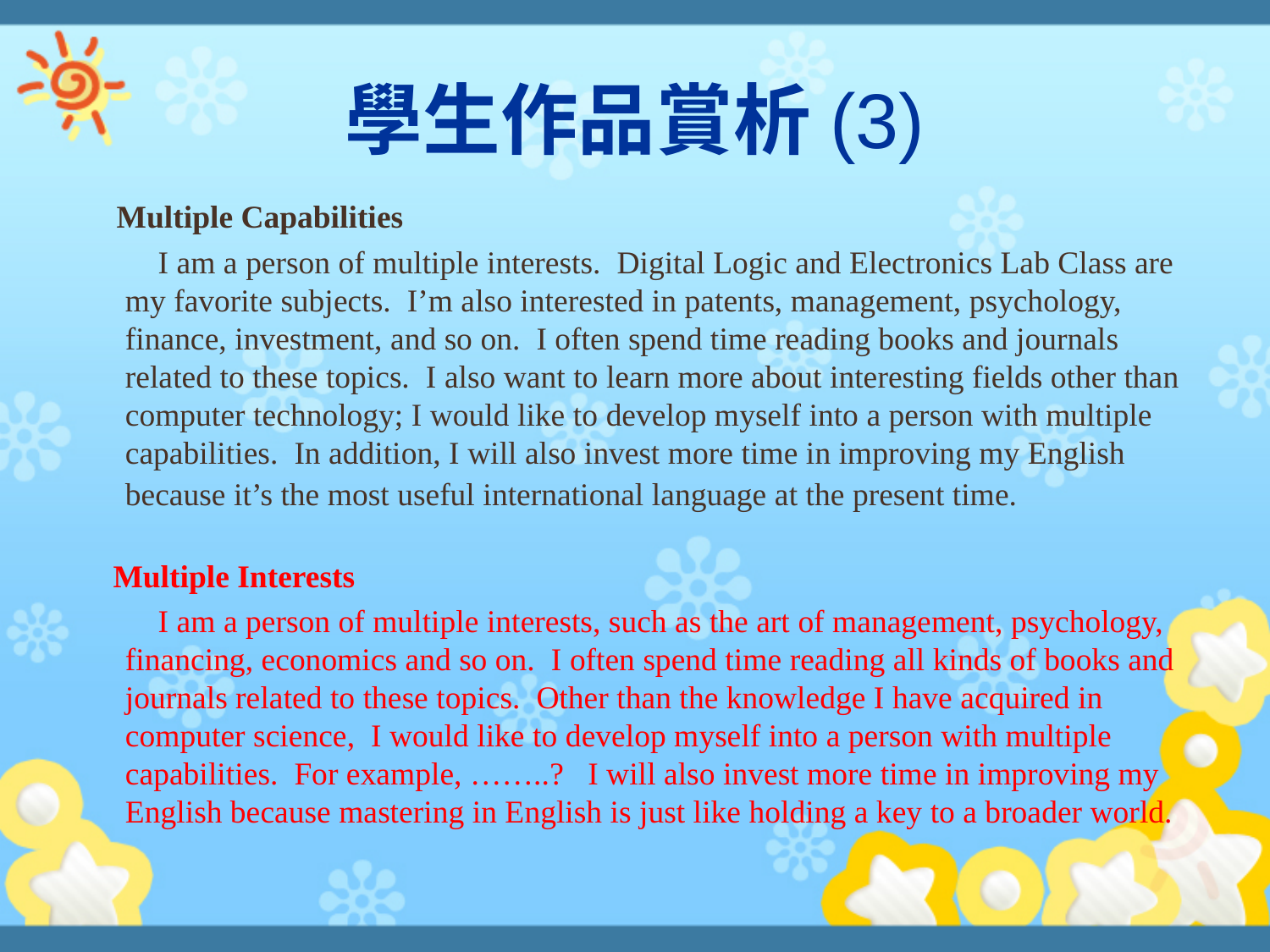

# 學生作品賞析(3)
    Multiple Capabilities
          I am a person of multiple interests.  Digital Logic and Electronics Lab Class are my favorite subjects.  I’m also interested in patents, management, psychology, finance, investment, and so on.  I often spend time reading books and journals related to these topics.  I also want to learn more about interesting fields other than computer technology; I would like to develop myself into a person with multiple capabilities.  In addition, I will also invest more time in improving my English because it’s the most useful international language at the present time.
    Multiple Interests
          I am a person of multiple interests, such as the art of management, psychology, financing, economics and so on.  I often spend time reading all kinds of books and journals related to these topics.  Other than the knowledge I have acquired in computer science,  I would like to develop myself into a person with multiple capabilities.  For example, ……..?   I will also invest more time in improving my English because mastering in English is just like holding a key to a broader world.